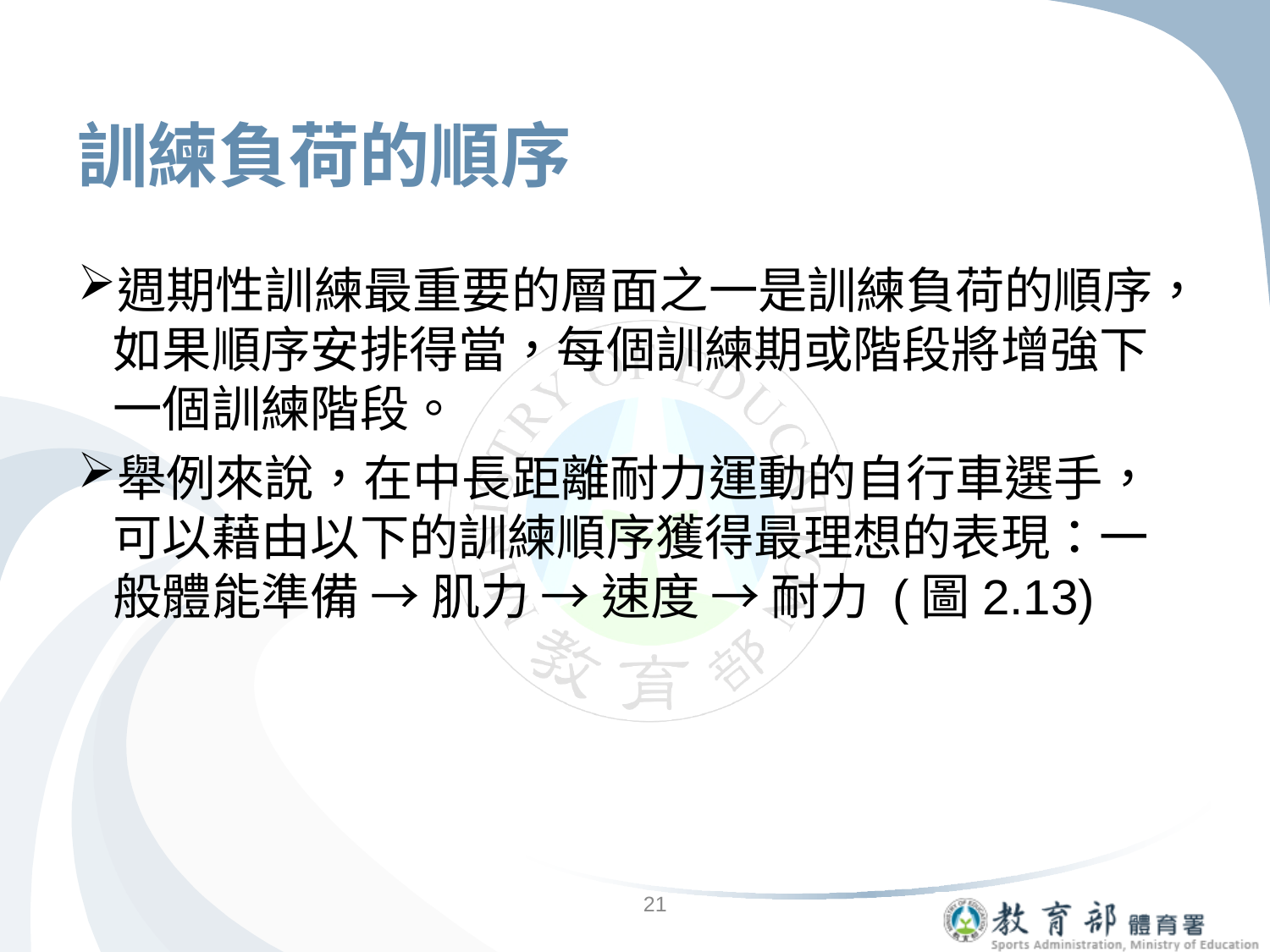

# 訓練負荷的順序
週期性訓練最重要的層面之一是訓練負荷的順序，如果順序安排得當，每個訓練期或階段將增強下一個訓練階段。
舉例來說，在中長距離耐力運動的自行車選手，可以藉由以下的訓練順序獲得最理想的表現：一般體能準備 → 肌力 → 速度 → 耐力 (圖2.13)
21